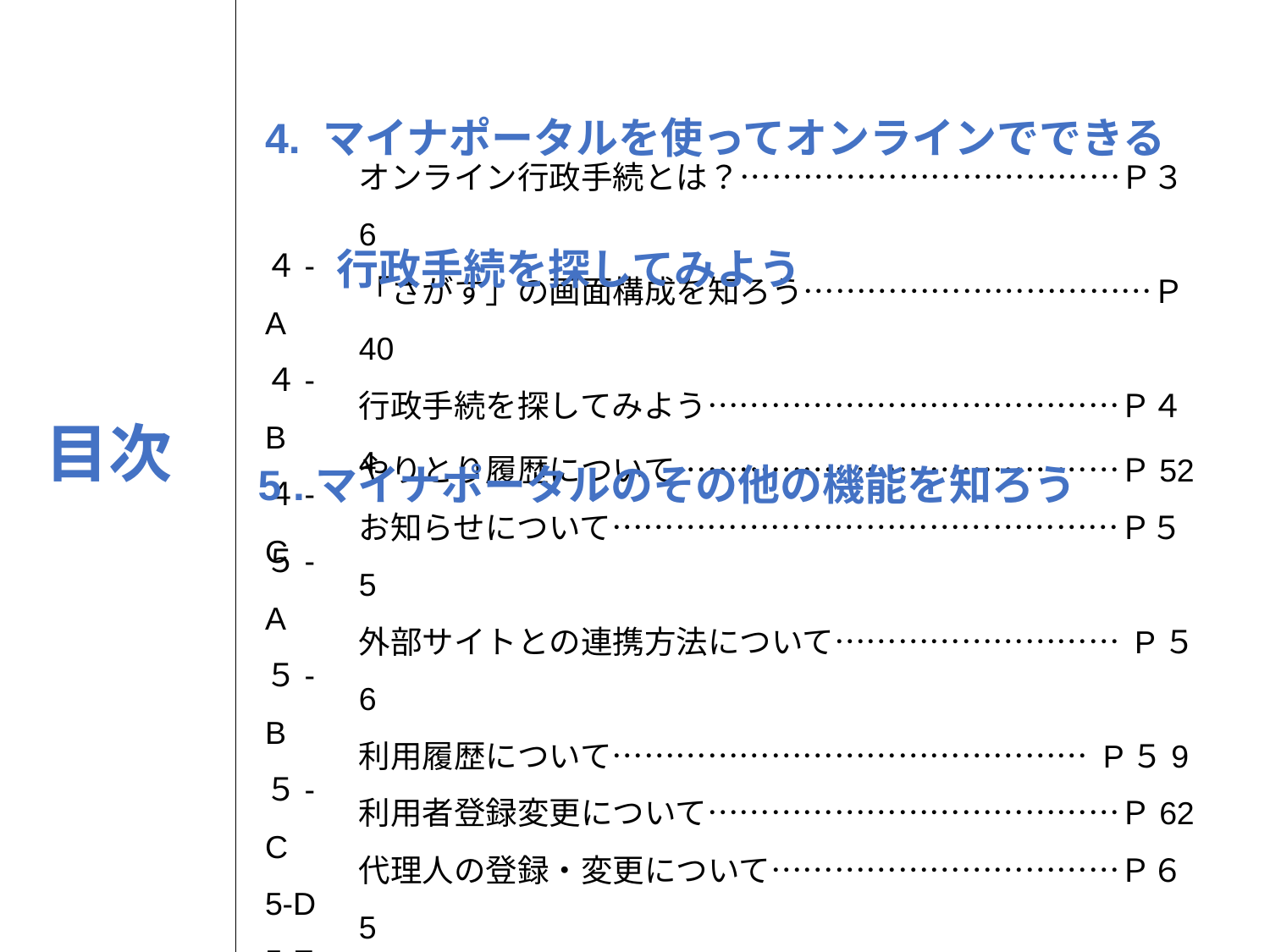

4. マイナポータルを使ってオンラインでできる
  　行政手続を探してみよう
４-A
４-B
４-C

オンライン行政手続とは？………………………………Ｐ３6
「さがす」の画面構成を知ろう……………………………Ｐ40
行政手続を探してみよう…………………………………Ｐ４4
目次
5 .マイナポータルのその他の機能を知ろう
５-A
５-B
５-C
5-D
5-E
5-F
やりとり履歴について……………………………………Ｐ52
お知らせについて…………………………………………Ｐ５5
外部サイトとの連携方法について……………………… P５6
利用履歴について……………………………………… P５9
利用者登録変更について…………………………………Ｐ62
代理人の登録・変更について……………………………Ｐ６5